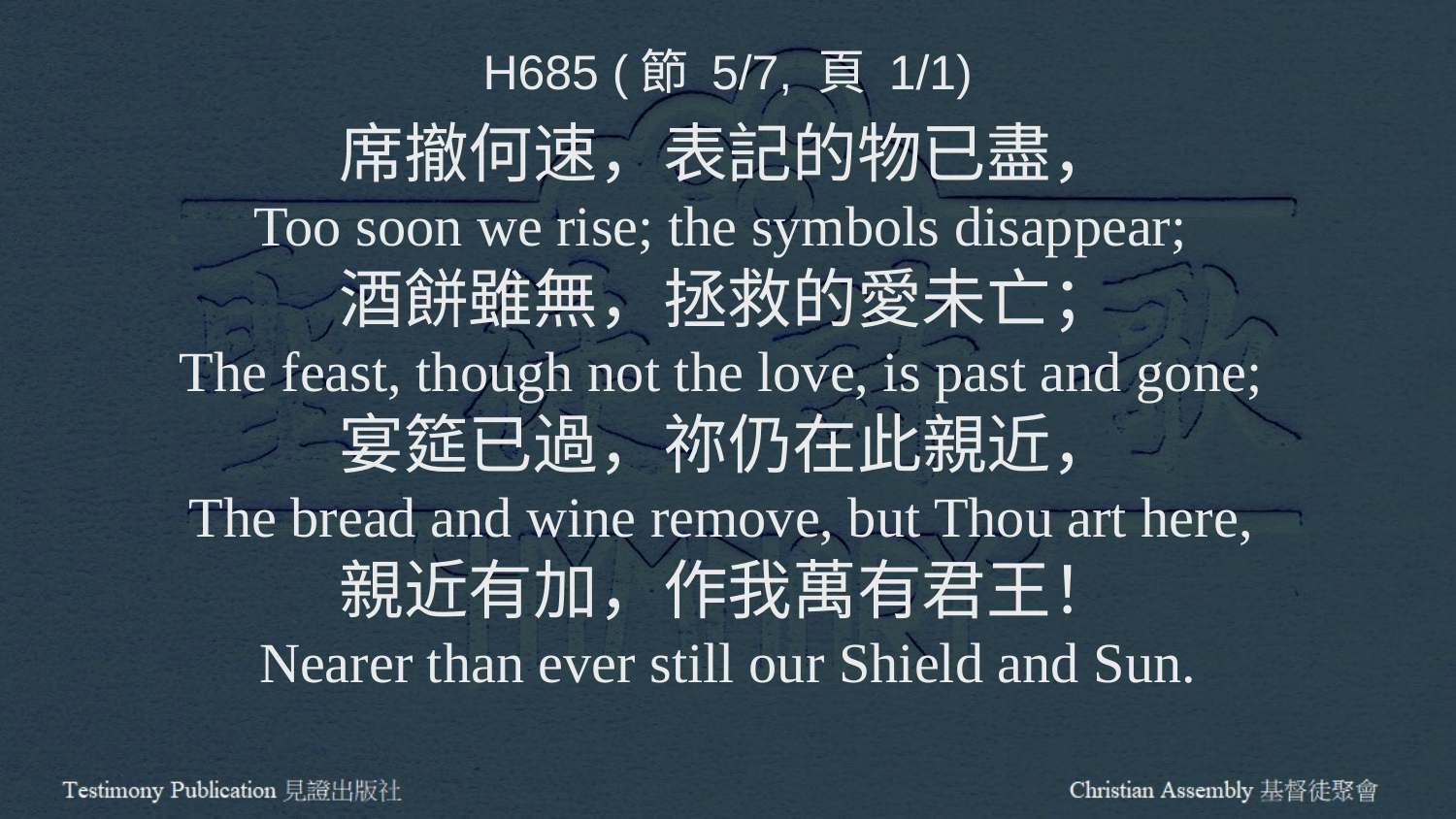

H685 (節 5/7, 頁 1/1)
席撤何速，表記的物已盡，
Too soon we rise; the symbols disappear;
酒餅雖無，拯救的愛未亡；
The feast, though not the love, is past and gone;
宴筵已過，祢仍在此親近，
The bread and wine remove, but Thou art here,
親近有加，作我萬有君王！
Nearer than ever still our Shield and Sun.